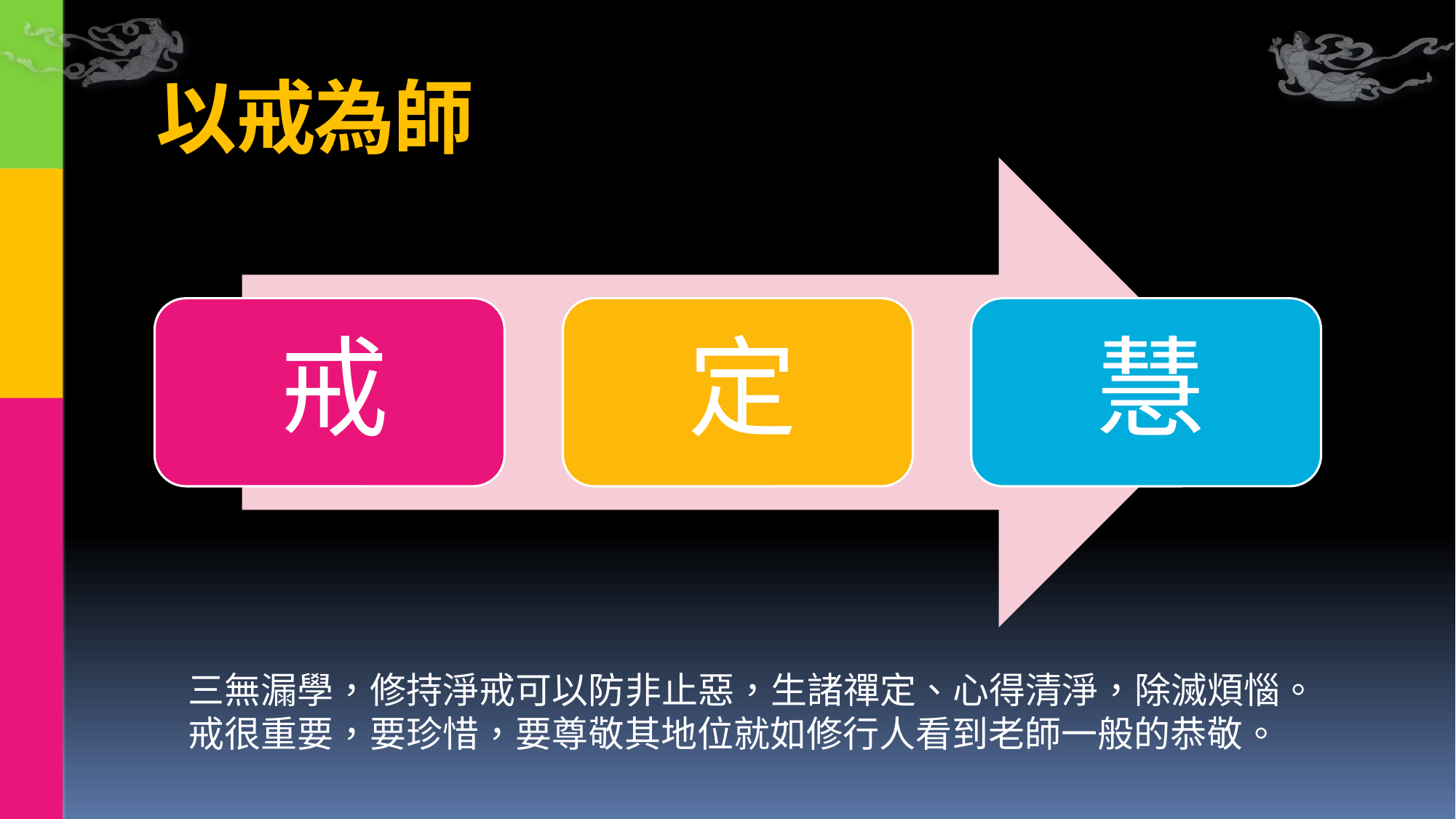

# 以戒為師
戒
定
慧
三無漏學，修持淨戒可以防非止惡，生諸禪定、心得清淨，除滅煩惱。戒很重要，要珍惜，要尊敬其地位就如修行人看到老師一般的恭敬。